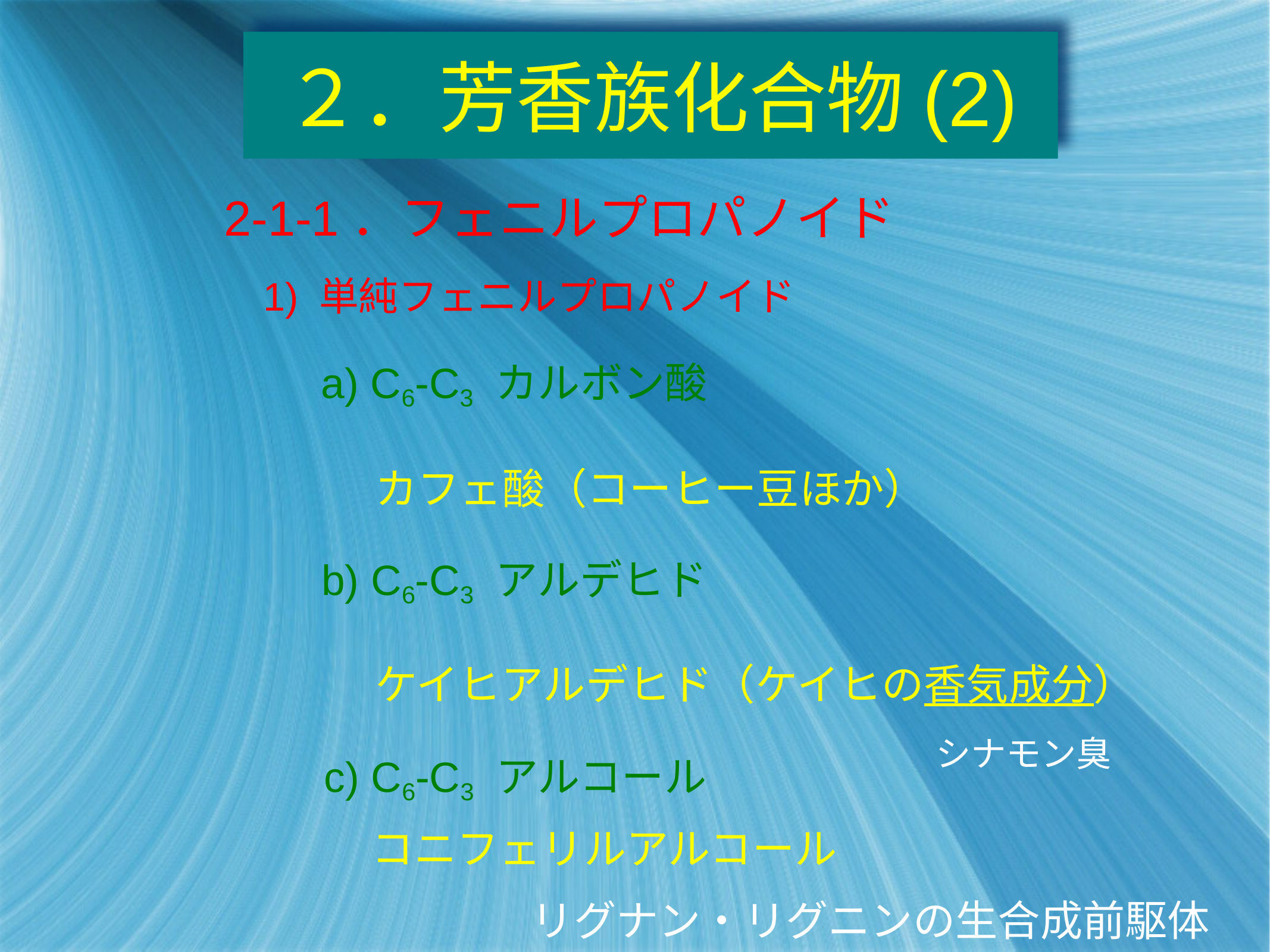

# ２．芳香族化合物(2)
2-1-1．フェニルプロパノイド
1) 単純フェニルプロパノイド
a) C6-C3 カルボン酸
カフェ酸（コーヒー豆ほか）
b) C6-C3 アルデヒド
ケイヒアルデヒド（ケイヒの香気成分）
シナモン臭
c) C6-C3 アルコール
コニフェリルアルコール
リグナン・リグニンの生合成前駆体